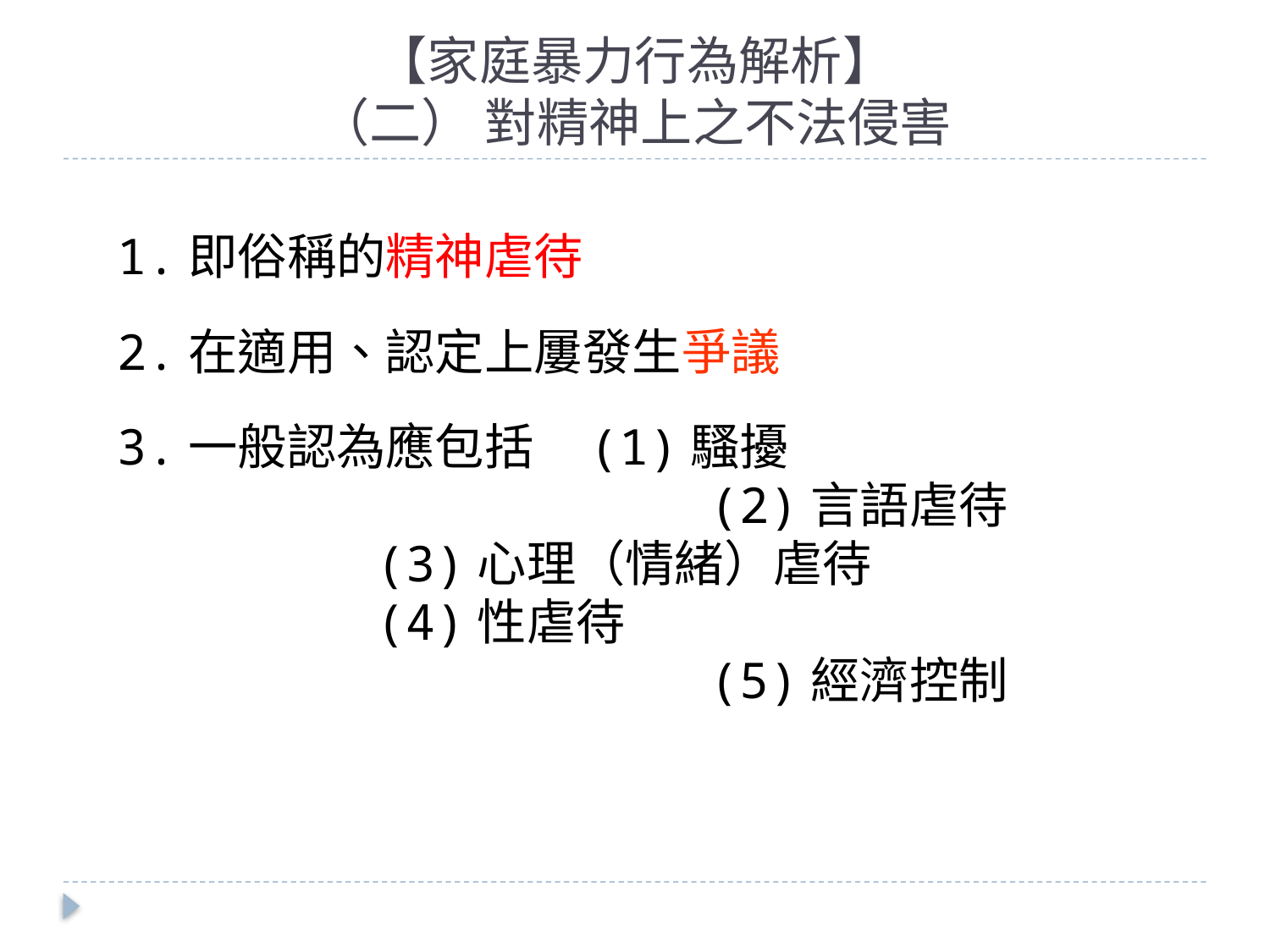

# 【家庭暴力行為解析】 （二） 對精神上之不法侵害
1.即俗稱的精神虐待
2.在適用、認定上屢發生爭議
3.一般認為應包括    (1)騷擾
                    (2)言語虐待
　                  (3)心理（情緒）虐待
　                  (4)性虐待
                    (5)經濟控制